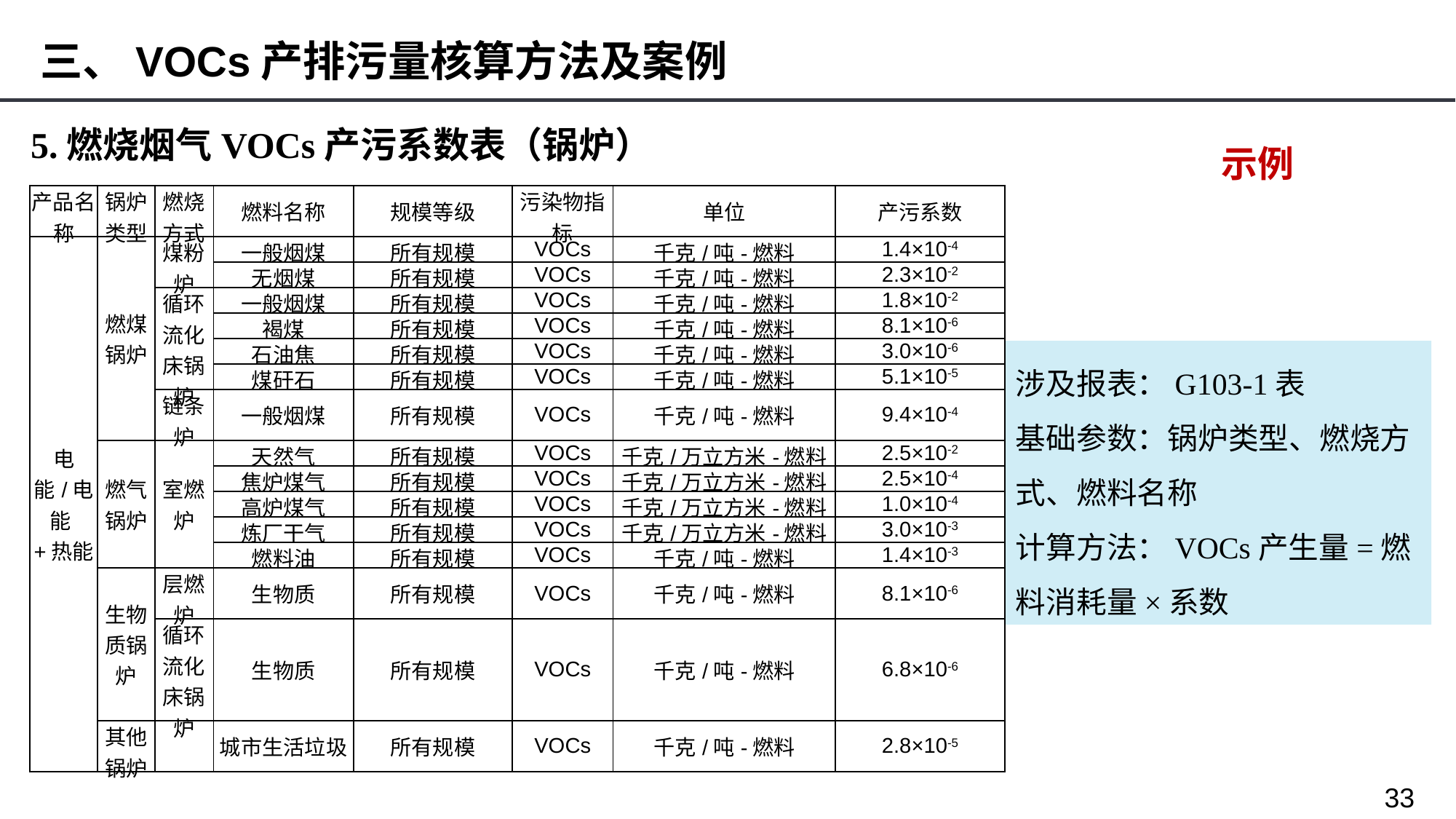

三、VOCs产排污量核算方法及案例

5.燃烧烟气VOCs产污系数表（锅炉）
示例
| 产品名称 | 锅炉类型 | 燃烧方式 | 燃料名称 | 规模等级 | 污染物指标 | 单位 | 产污系数 |
| --- | --- | --- | --- | --- | --- | --- | --- |
| 电能/电能+热能 | 燃煤锅炉 | 煤粉炉 | 一般烟煤 | 所有规模 | VOCs | 千克/吨-燃料 | 1.4×10-4 |
|  |  |  | 无烟煤 | 所有规模 | VOCs | 千克/吨-燃料 | 2.3×10-2 |
|  |  | 循环流化床锅炉 | 一般烟煤 | 所有规模 | VOCs | 千克/吨-燃料 | 1.8×10-2 |
|  |  |  | 褐煤 | 所有规模 | VOCs | 千克/吨-燃料 | 8.1×10-6 |
|  |  |  | 石油焦 | 所有规模 | VOCs | 千克/吨-燃料 | 3.0×10-6 |
|  |  |  | 煤矸石 | 所有规模 | VOCs | 千克/吨-燃料 | 5.1×10-5 |
|  |  | 链条炉 | 一般烟煤 | 所有规模 | VOCs | 千克/吨-燃料 | 9.4×10-4 |
|  | 燃气锅炉 | 室燃炉 | 天然气 | 所有规模 | VOCs | 千克/万立方米-燃料 | 2.5×10-2 |
|  |  |  | 焦炉煤气 | 所有规模 | VOCs | 千克/万立方米-燃料 | 2.5×10-4 |
|  |  |  | 高炉煤气 | 所有规模 | VOCs | 千克/万立方米-燃料 | 1.0×10-4 |
|  |  |  | 炼厂干气 | 所有规模 | VOCs | 千克/万立方米-燃料 | 3.0×10-3 |
|  |  |  | 燃料油 | 所有规模 | VOCs | 千克/吨-燃料 | 1.4×10-3 |
|  | 生物质锅炉 | 层燃炉 | 生物质 | 所有规模 | VOCs | 千克/吨-燃料 | 8.1×10-6 |
|  |  | 循环流化床锅炉 | 生物质 | 所有规模 | VOCs | 千克/吨-燃料 | 6.8×10-6 |
|  | 其他锅炉 |  | 城市生活垃圾 | 所有规模 | VOCs | 千克/吨-燃料 | 2.8×10-5 |
涉及报表：G103-1表
基础参数：锅炉类型、燃烧方式、燃料名称
计算方法：VOCs产生量=燃料消耗量×系数
33